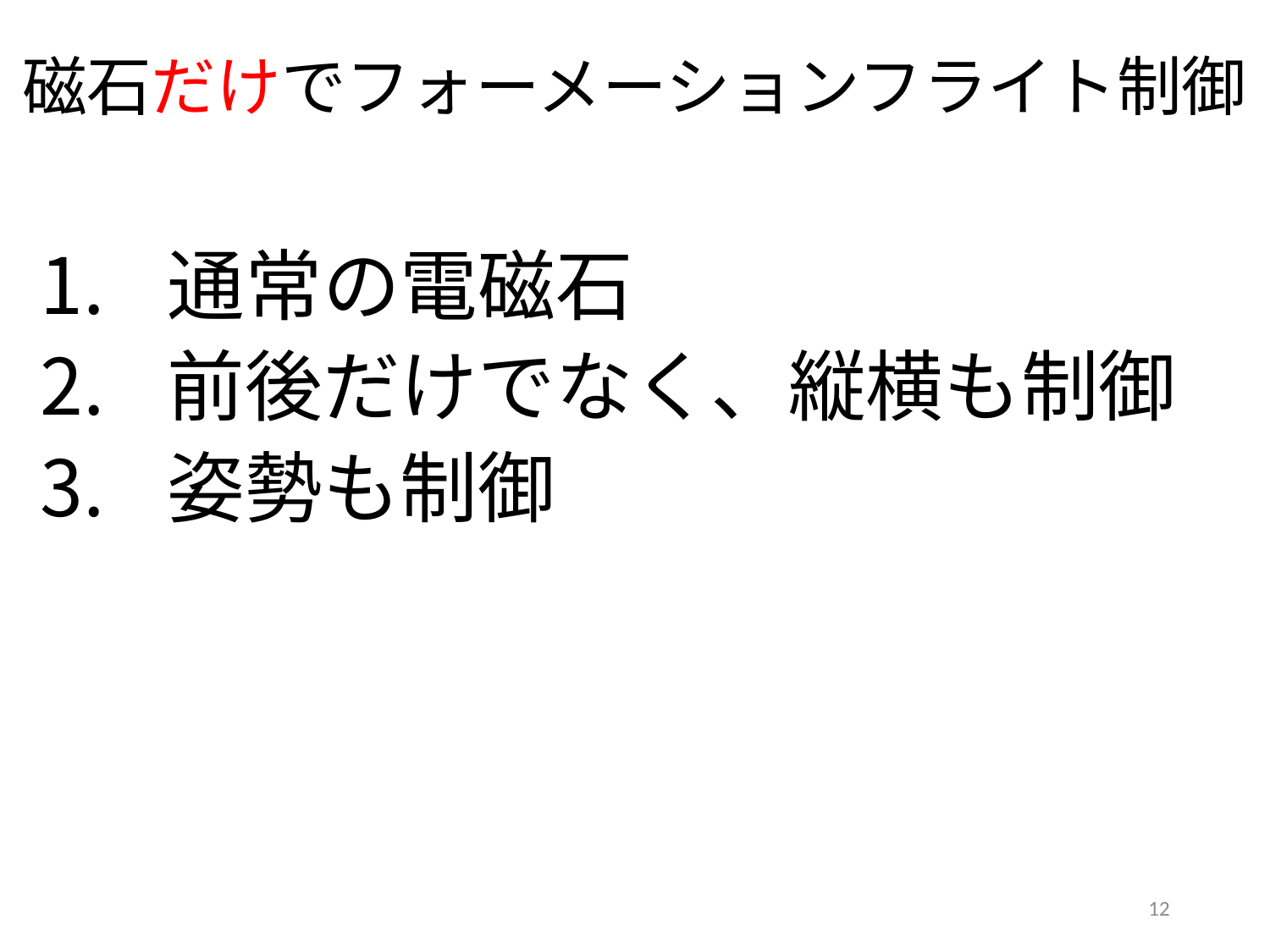

# 磁石だけでフォーメーションフライト制御
通常の電磁石
前後だけでなく、縦横も制御
姿勢も制御

12